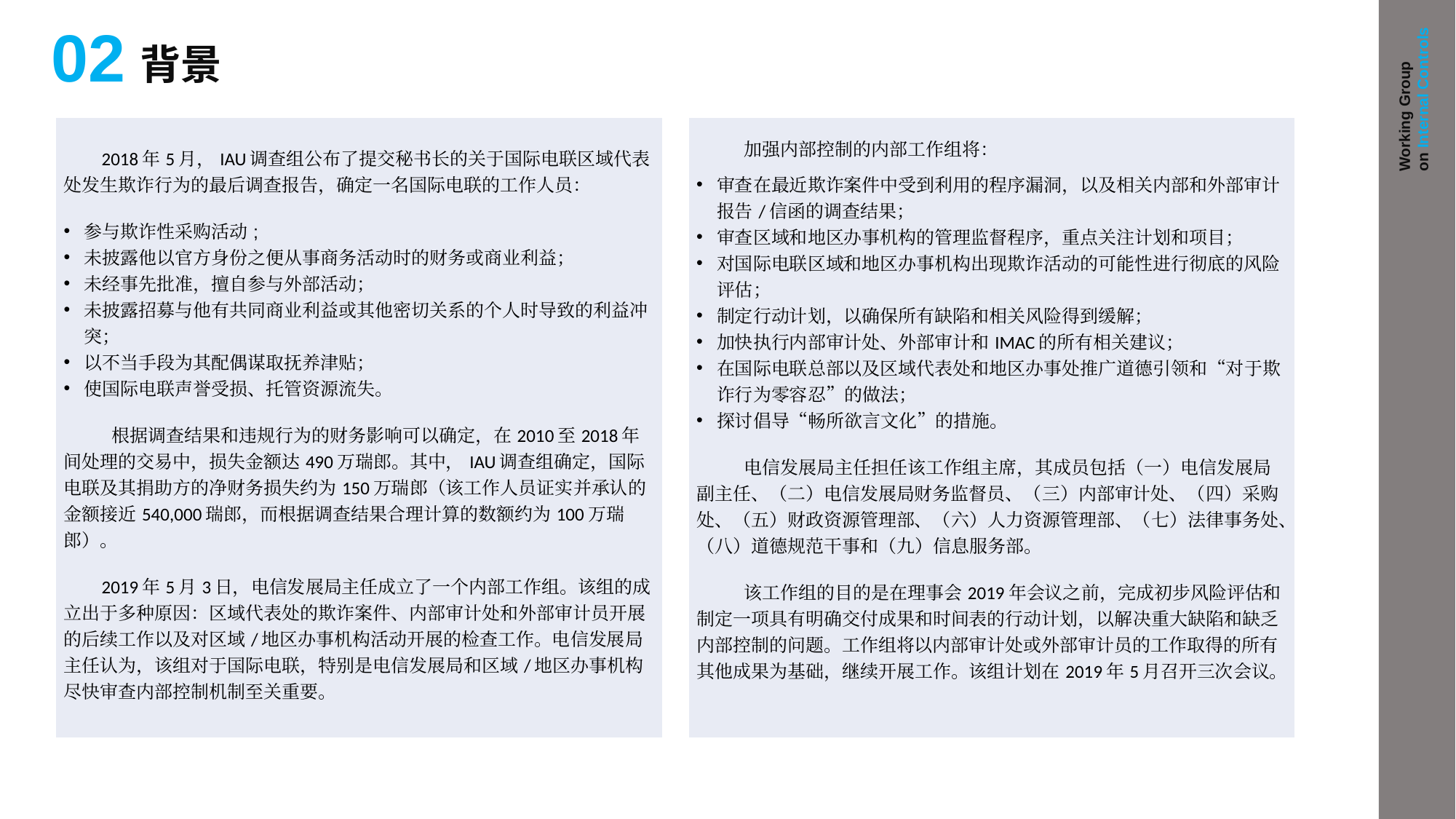

02
背景
Working Group
on Internal Controls
| 2018年5月，IAU调查组公布了提交秘书长的关于国际电联区域代表处发生欺诈行为的最后调查报告，确定一名国际电联的工作人员： 参与欺诈性采购活动; 未披露他以官方身份之便从事商务活动时的财务或商业利益； 未经事先批准，擅自参与外部活动； 未披露招募与他有共同商业利益或其他密切关系的个人时导致的利益冲突； 以不当手段为其配偶谋取抚养津贴； 使国际电联声誉受损、托管资源流失。 根据调查结果和违规行为的财务影响可以确定，在2010至2018年间处理的交易中，损失金额达490万瑞郎。其中，IAU调查组确定，国际电联及其捐助方的净财务损失约为150万瑞郎（该工作人员证实并承认的金额接近540,000瑞郎，而根据调查结果合理计算的数额约为100万瑞郎）。 2019年5月3日，电信发展局主任成立了一个内部工作组。该组的成立出于多种原因：区域代表处的欺诈案件、内部审计处和外部审计员开展的后续工作以及对区域/地区办事机构活动开展的检查工作。电信发展局主任认为，该组对于国际电联，特别是电信发展局和区域/地区办事机构尽快审查内部控制机制至关重要。 |
| --- |
| 加强内部控制的内部工作组将： 审查在最近欺诈案件中受到利用的程序漏洞，以及相关内部和外部审计报告/信函的调查结果； 审查区域和地区办事机构的管理监督程序，重点关注计划和项目； 对国际电联区域和地区办事机构出现欺诈活动的可能性进行彻底的风险评估； 制定行动计划，以确保所有缺陷和相关风险得到缓解； 加快执行内部审计处、外部审计和IMAC的所有相关建议； 在国际电联总部以及区域代表处和地区办事处推广道德引领和“对于欺诈行为零容忍”的做法； 探讨倡导“畅所欲言文化”的措施。 电信发展局主任担任该工作组主席，其成员包括（一）电信发展局副主任、（二）电信发展局财务监督员、（三）内部审计处、（四）采购处、（五）财政资源管理部、（六）人力资源管理部、（七）法律事务处、（八）道德规范干事和（九）信息服务部。 该工作组的目的是在理事会2019年会议之前，完成初步风险评估和制定一项具有明确交付成果和时间表的行动计划，以解决重大缺陷和缺乏内部控制的问题。工作组将以内部审计处或外部审计员的工作取得的所有其他成果为基础，继续开展工作。该组计划在2019年5月召开三次会议。 |
| --- |